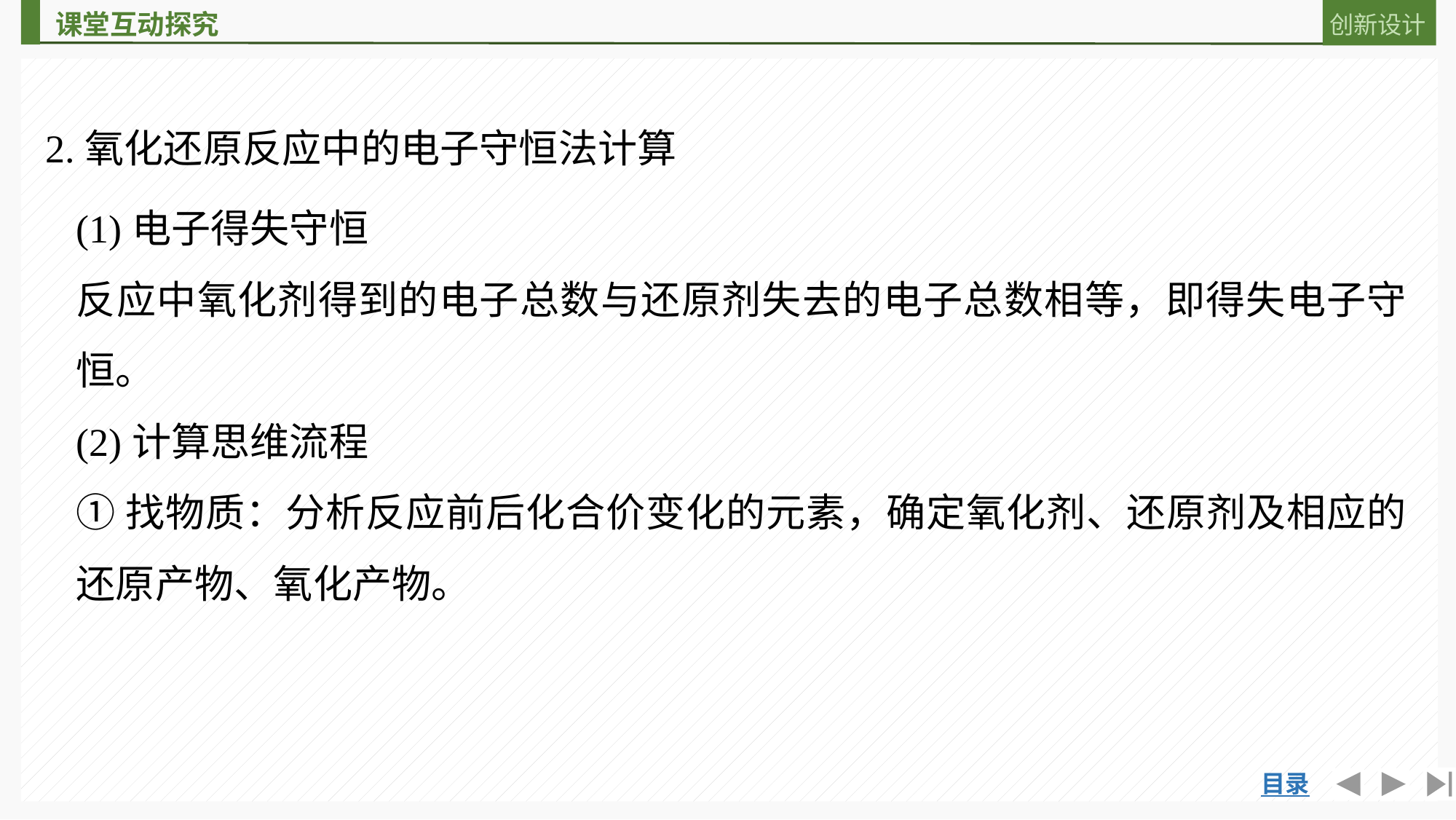

2.氧化还原反应中的电子守恒法计算
(1)电子得失守恒
反应中氧化剂得到的电子总数与还原剂失去的电子总数相等，即得失电子守恒。
(2)计算思维流程
①找物质：分析反应前后化合价变化的元素，确定氧化剂、还原剂及相应的还原产物、氧化产物。